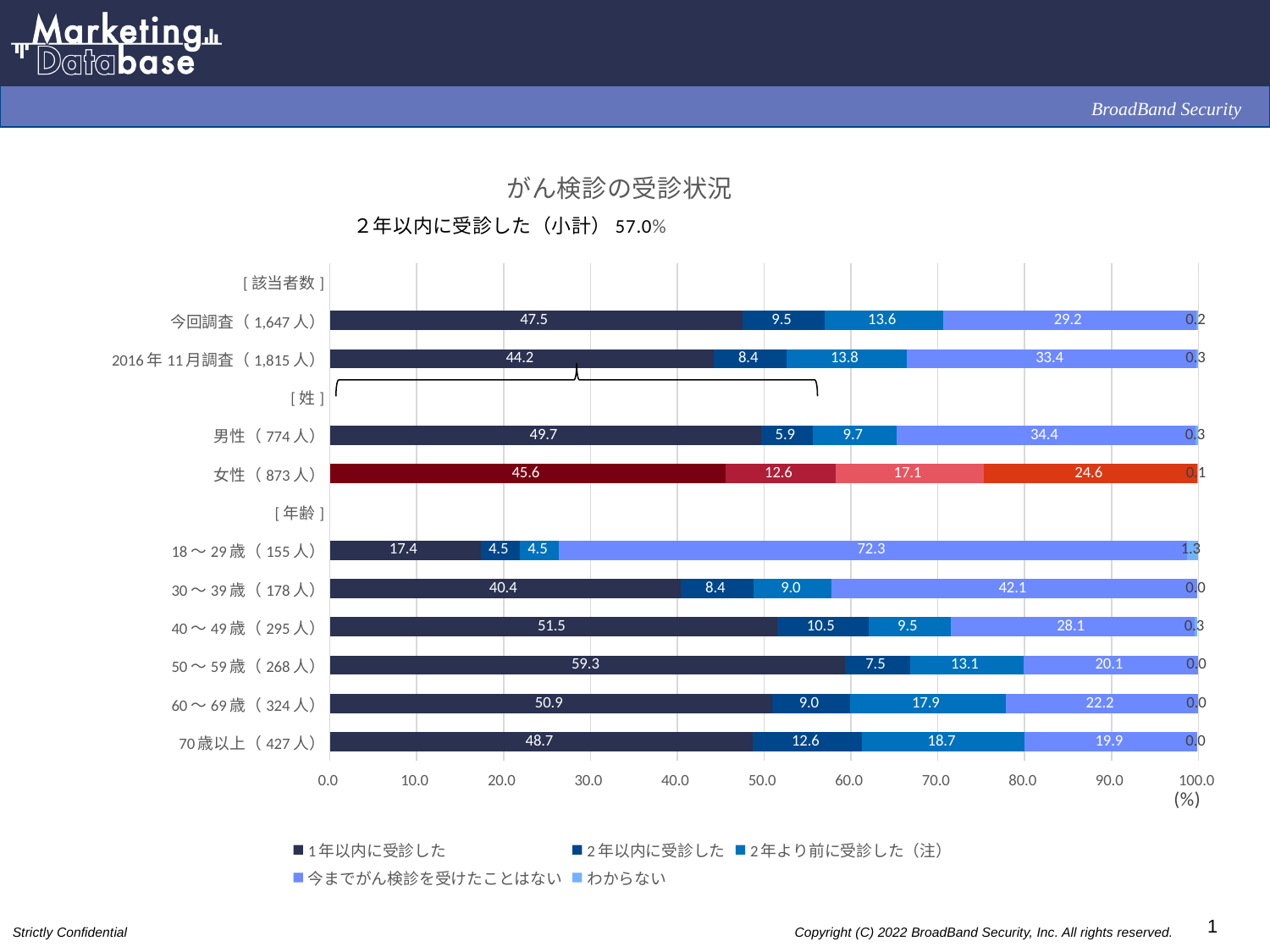

### Chart: がん検診の受診状況

| Category | 1年以内に受診した | 2年以内に受診した | 2年より前に受診した（注） | 今までがん検診を受けたことはない | わからない |
|---|---|---|---|---|---|
| [該当者数] | None | None | None | None | None |
| 今回調査（1,647人） | 47.5 | 9.5 | 13.6 | 29.2 | 0.2 |
| 2016年11月調査（1,815人） | 44.2 | 8.4 | 13.8 | 33.4 | 0.3 |
| [姓] | None | None | None | None | None |
| 男性（774人） | 49.7 | 5.9 | 9.7 | 34.4 | 0.3 |
| 女性（873人） | 45.6 | 12.6 | 17.1 | 24.6 | 0.1 |
| [年齢] | None | None | None | None | None |
| 18～29歳（155人） | 17.4 | 4.5 | 4.5 | 72.3 | 1.3 |
| 30～39歳（178人） | 40.4 | 8.4 | 9.0 | 42.1 | 0.0 |
| 40～49歳（295人） | 51.5 | 10.5 | 9.5 | 28.1 | 0.3 |
| 50～59歳（268人） | 59.3 | 7.5 | 13.1 | 20.1 | 0.0 |
| 60～69歳（324人） | 50.9 | 9.0 | 17.9 | 22.2 | 0.0 |
| 70歳以上（427人） | 48.7 | 12.6 | 18.7 | 19.9 | 0.0 |